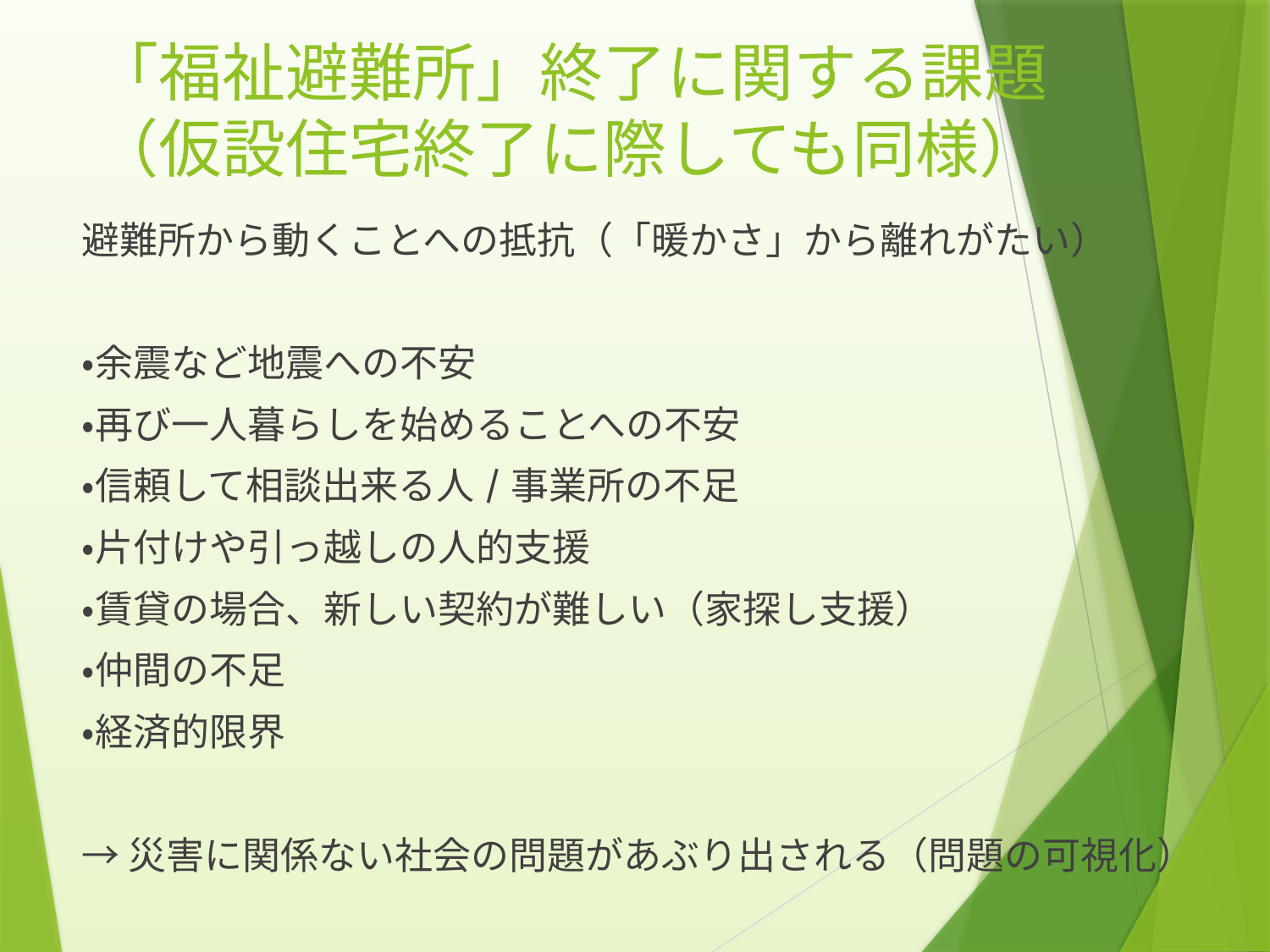

# 「福祉避難所」終了に関する課題 （仮設住宅終了に際しても同様）
避難所から動くことへの抵抗（「暖かさ」から離れがたい）

・余震など地震への不安
・再び一人暮らしを始めることへの不安
・信頼して相談出来る人/事業所の不足
・片付けや引っ越しの人的支援
・賃貸の場合、新しい契約が難しい（家探し支援）
・仲間の不足
・経済的限界

→災害に関係ない社会の問題があぶり出される（問題の可視化）